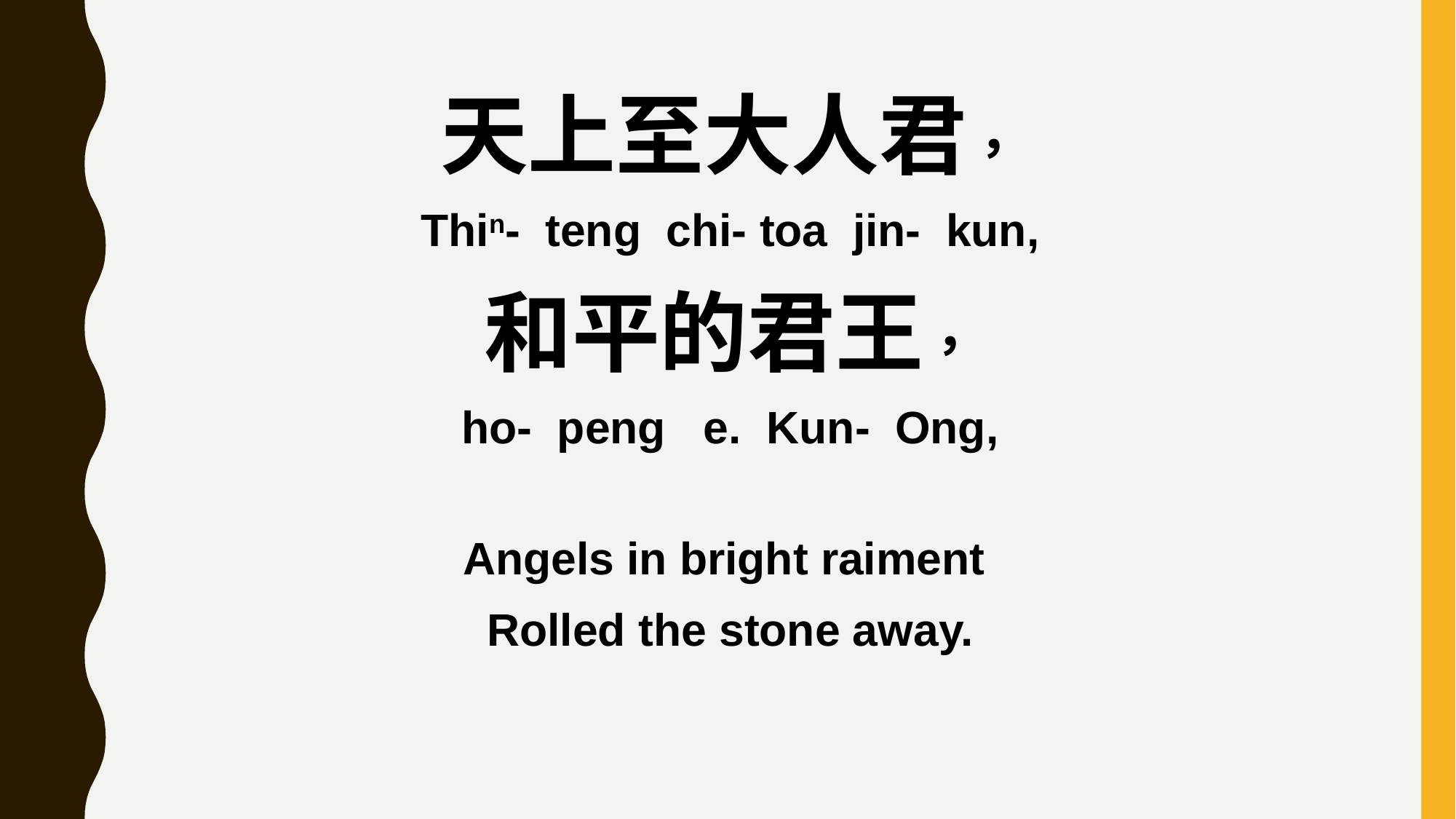

天上至大人君，
Thin-  teng  chi- toa  jin-  kun,
和平的君王，
ho-  peng   e.  Kun-  Ong,

Angels in bright raiment
Rolled the stone away.